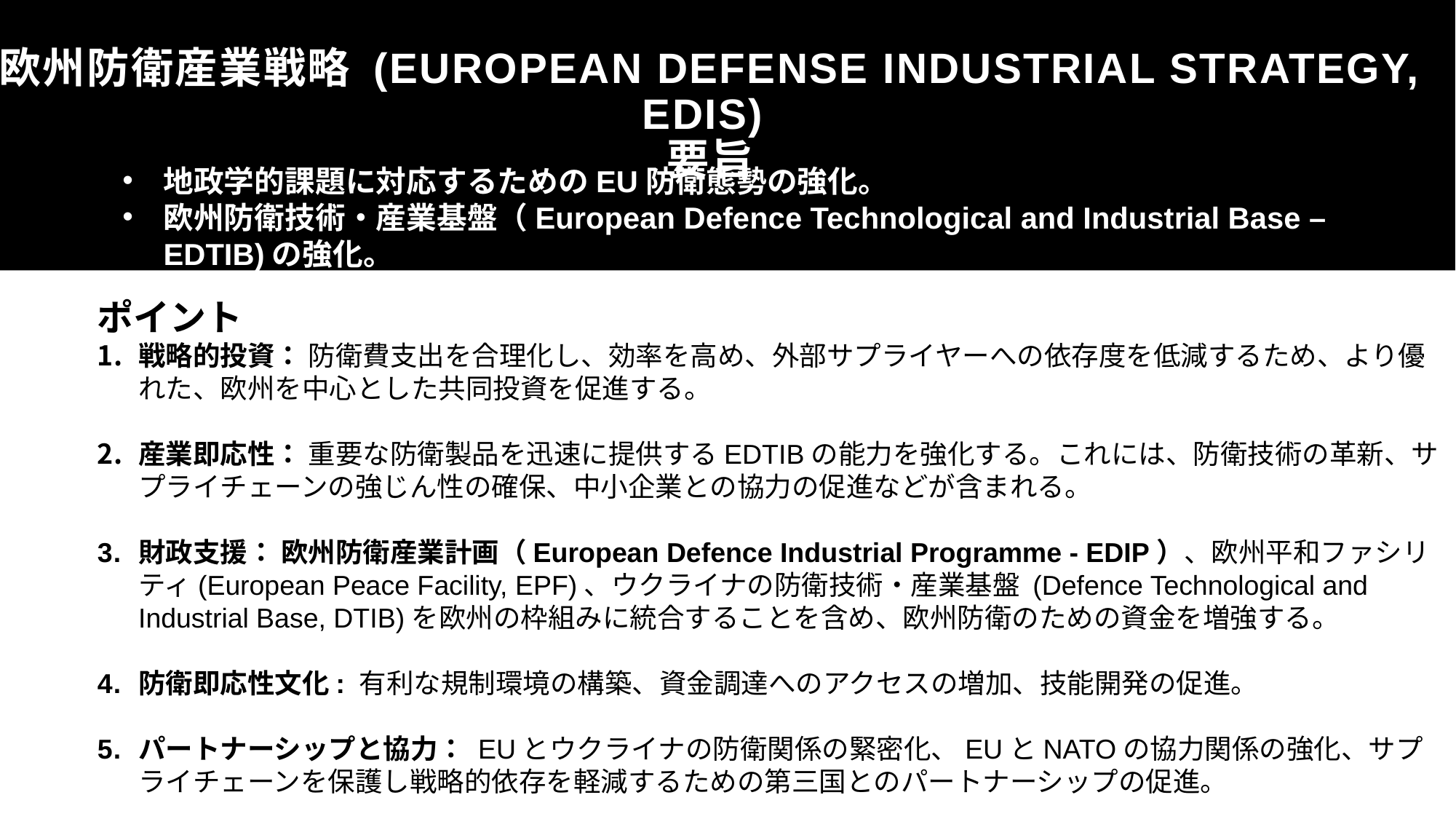

# 欧州防衛産業戦略 (European Defense Industrial Strategy, EDIS) 要旨
主要目標:
地政学的課題に対応するためのEU防衛態勢の強化。
欧州防衛技術・産業基盤（European Defence Technological and Industrial Base – EDTIB)の強化。
ポイント
戦略的投資： 防衛費支出を合理化し、効率を高め、外部サプライヤーへの依存度を低減するため、より優れた、欧州を中心とした共同投資を促進する。

産業即応性： 重要な防衛製品を迅速に提供するEDTIBの能力を強化する。これには、防衛技術の革新、サプライチェーンの強じん性の確保、中小企業との協力の促進などが含まれる。

財政支援： 欧州防衛産業計画（European Defence Industrial Programme - EDIP）、欧州平和ファシリティ(European Peace Facility, EPF)、ウクライナの防衛技術・産業基盤 (Defence Technological and Industrial Base, DTIB)を欧州の枠組みに統合することを含め、欧州防衛のための資金を増強する。

防衛即応性文化: 有利な規制環境の構築、資金調達へのアクセスの増加、技能開発の促進。

パートナーシップと協力： EUとウクライナの防衛関係の緊密化、EUとNATOの協力関係の強化、サプライチェーンを保護し戦略的依存を軽減するための第三国とのパートナーシップの促進。